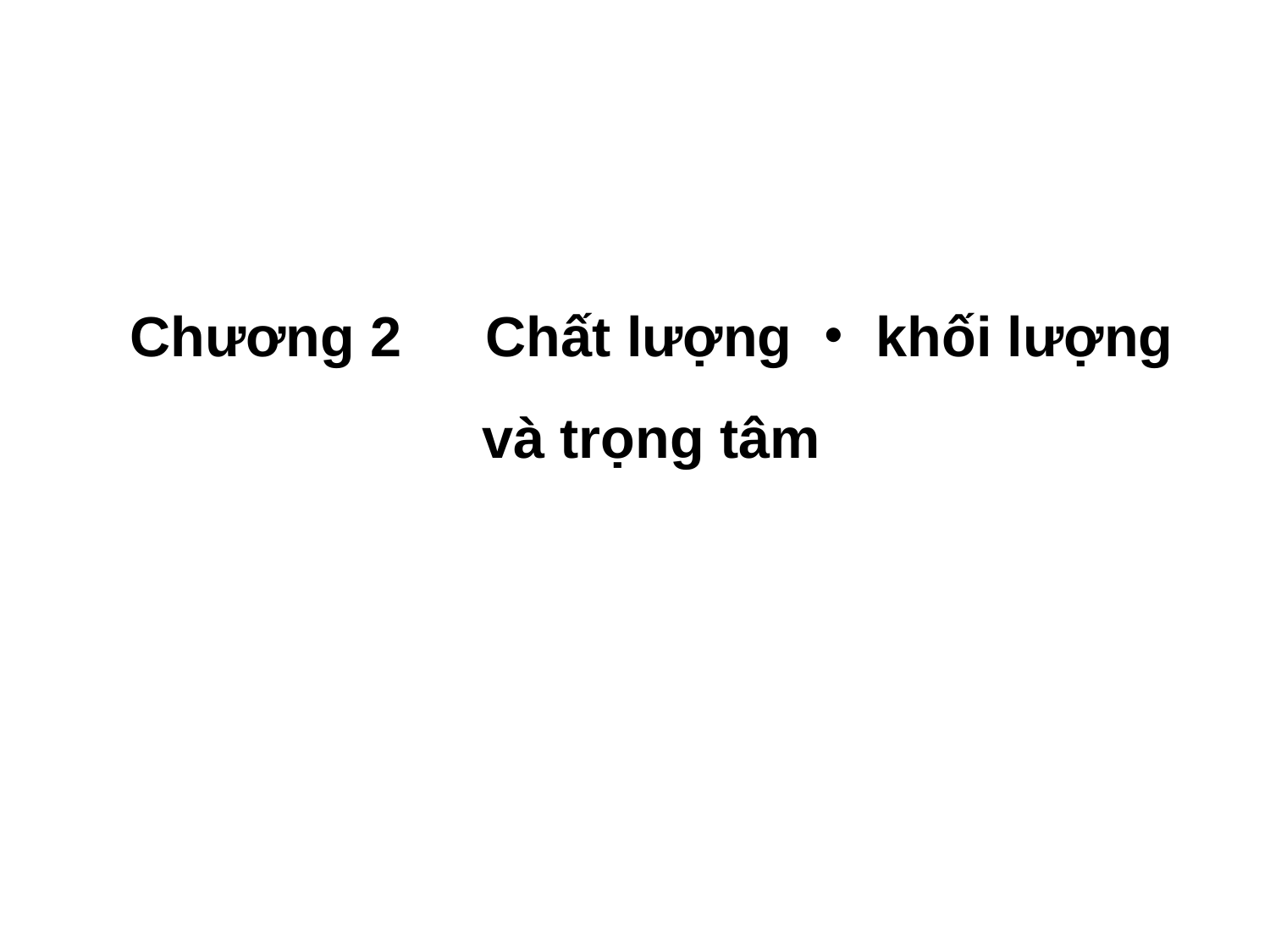

# Chương 2　Chất lượng・khối lượng và trọng tâm